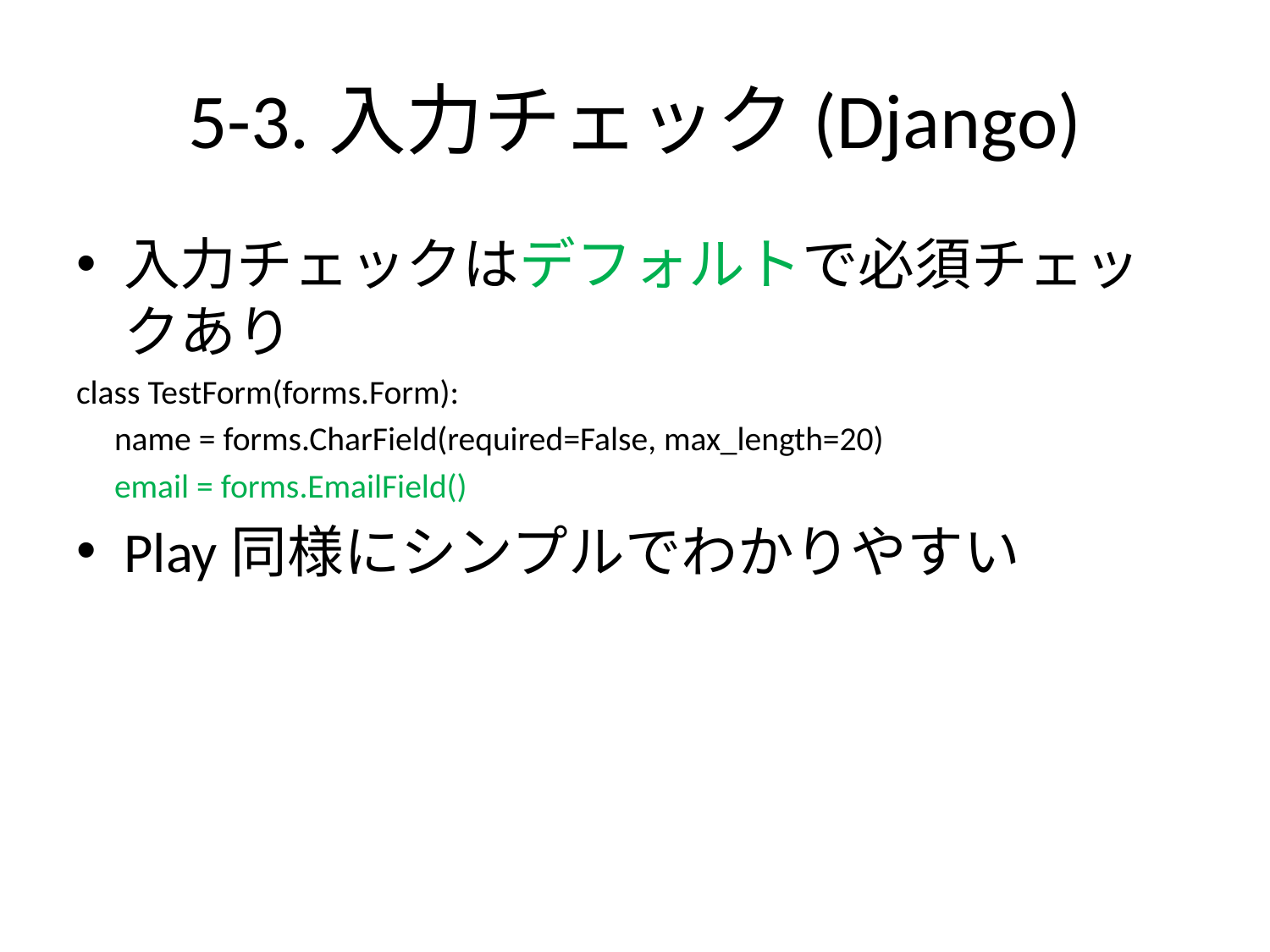

# 5-3.入力チェック(Django)
入力チェックはデフォルトで必須チェックあり
class TestForm(forms.Form):
     name = forms.CharField(required=False, max_length=20)
     email = forms.EmailField()
Play同様にシンプルでわかりやすい